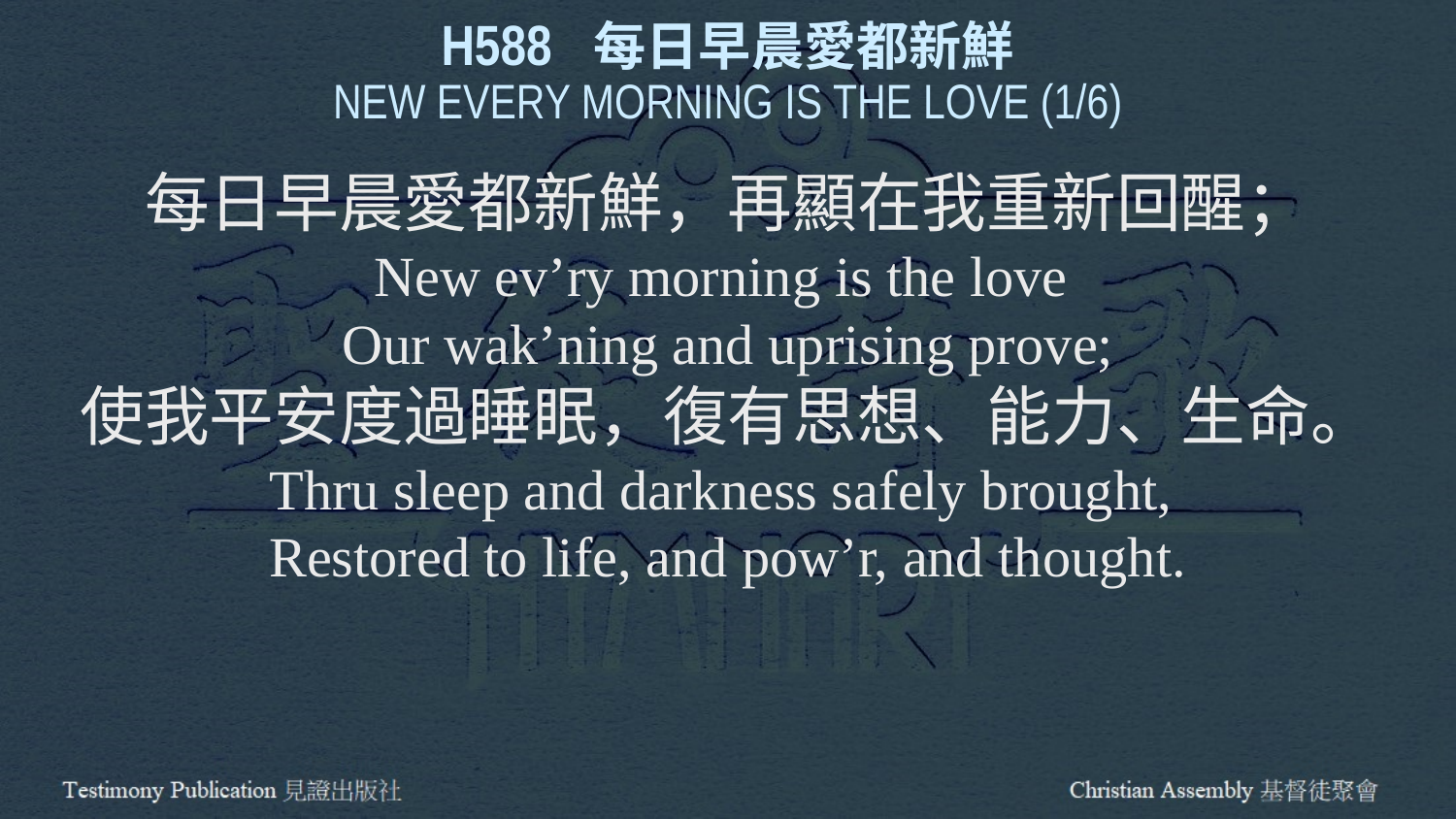

H588  每日早晨愛都新鮮
NEW EVERY MORNING IS THE LOVE (1/6)
每日早晨愛都新鮮，再顯在我重新回醒；
New ev’ry morning is the love
Our wak’ning and uprising prove;
使我平安度過睡眠，復有思想、能力、生命。
Thru sleep and darkness safely brought,
Restored to life, and pow’r, and thought.